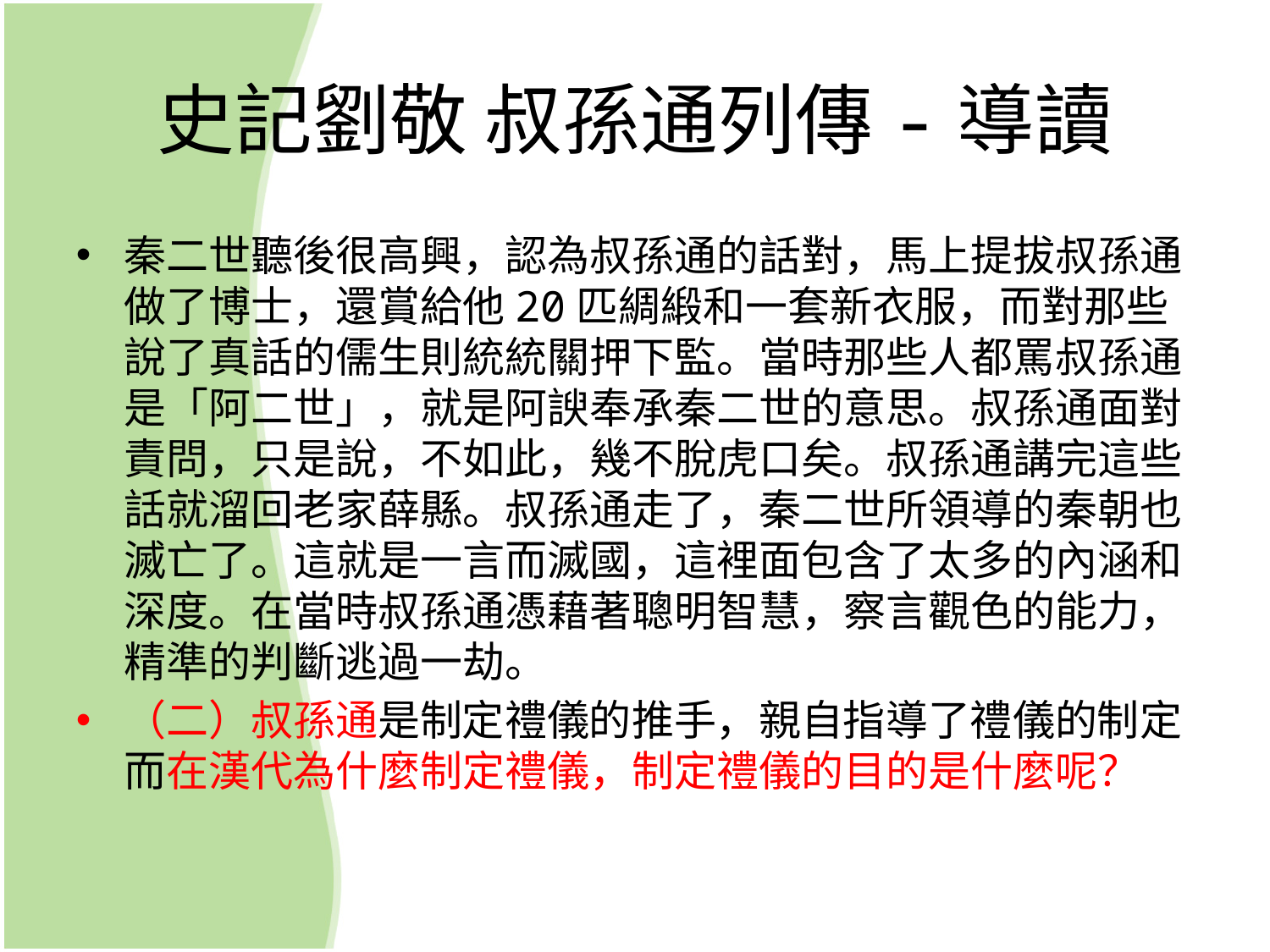

# 史記劉敬 叔孫通列傳-導讀
秦二世聽後很高興，認為叔孫通的話對，馬上提拔叔孫通做了博士，還賞給他20匹綢緞和一套新衣服，而對那些說了真話的儒生則統統關押下監。當時那些人都罵叔孫通是「阿二世」，就是阿諛奉承秦二世的意思。叔孫通面對責問，只是說，不如此，幾不脫虎口矣。叔孫通講完這些話就溜回老家薛縣。叔孫通走了，秦二世所領導的秦朝也滅亡了。這就是一言而滅國，這裡面包含了太多的內涵和深度。在當時叔孫通憑藉著聰明智慧，察言觀色的能力，精準的判斷逃過一劫。
（二）叔孫通是制定禮儀的推手，親自指導了禮儀的制定而在漢代為什麼制定禮儀，制定禮儀的目的是什麼呢？